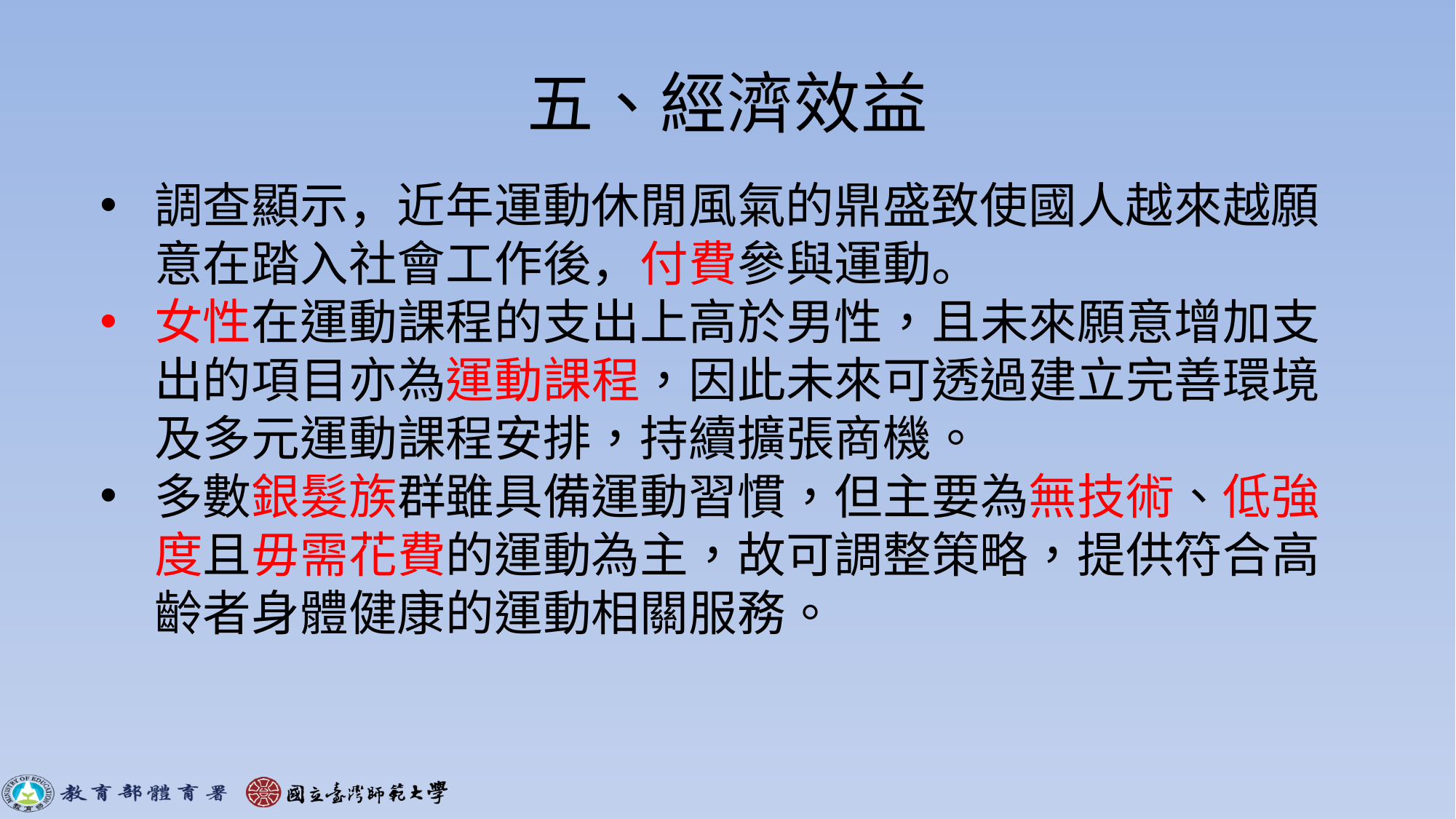

# 五、經濟效益
調查顯示，近年運動休閒風氣的鼎盛致使國人越來越願意在踏入社會工作後，付費參與運動。
女性在運動課程的支出上高於男性，且未來願意增加支出的項目亦為運動課程，因此未來可透過建立完善環境及多元運動課程安排，持續擴張商機。
多數銀髮族群雖具備運動習慣，但主要為無技術、低強度且毋需花費的運動為主，故可調整策略，提供符合高齡者身體健康的運動相關服務。